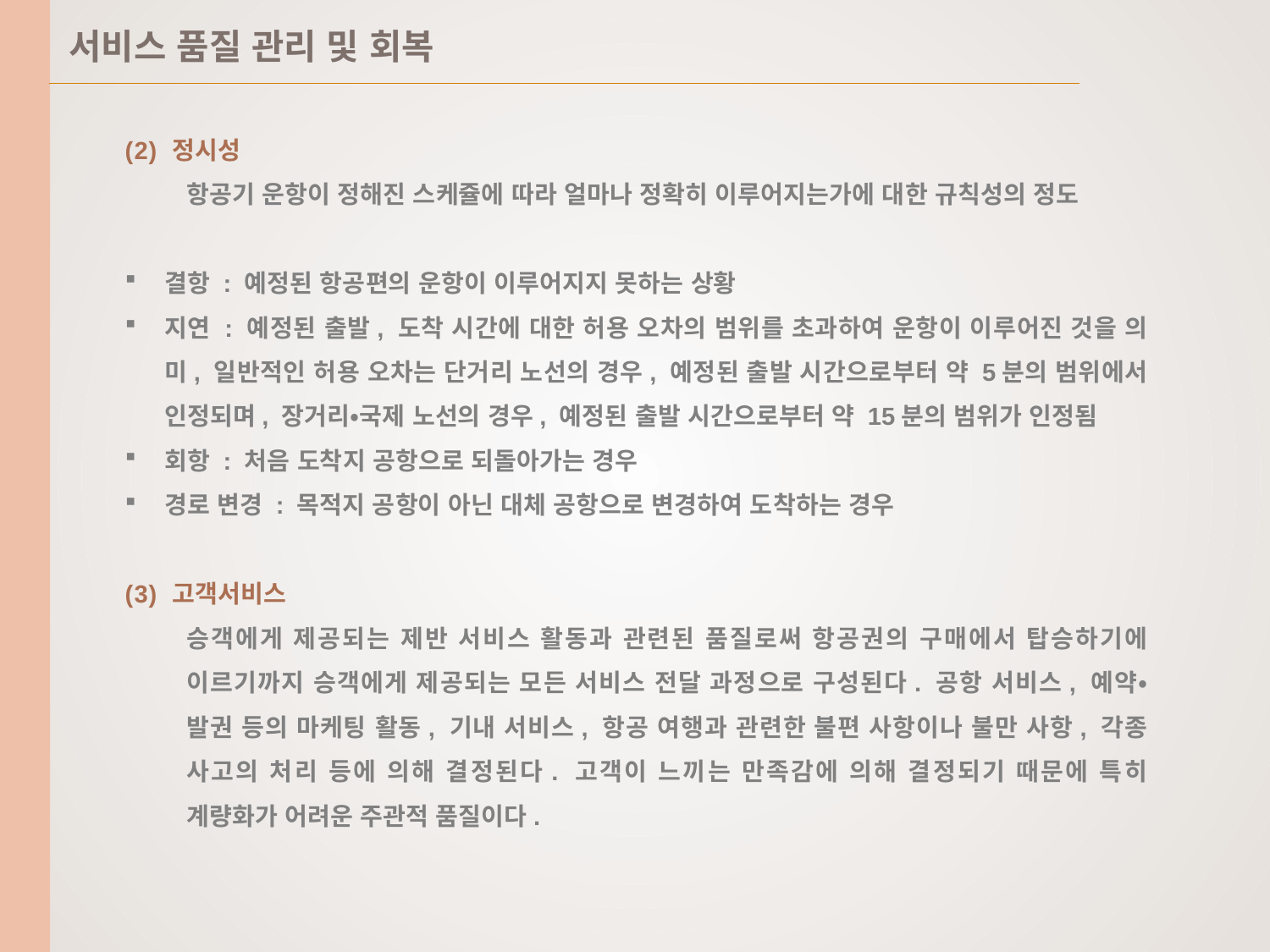

서비스 품질 관리 및 회복
정시성
항공기 운항이 정해진 스케쥴에 따라 얼마나 정확히 이루어지는가에 대한 규칙성의 정도

결항 : 예정된 항공편의 운항이 이루어지지 못하는 상황
지연 : 예정된 출발, 도착 시간에 대한 허용 오차의 범위를 초과하여 운항이 이루어진 것을 의미, 일반적인 허용 오차는 단거리 노선의 경우, 예정된 출발 시간으로부터 약 5분의 범위에서 인정되며, 장거리•국제 노선의 경우, 예정된 출발 시간으로부터 약 15분의 범위가 인정됨
회항 : 처음 도착지 공항으로 되돌아가는 경우
경로 변경 : 목적지 공항이 아닌 대체 공항으로 변경하여 도착하는 경우

고객서비스
승객에게 제공되는 제반 서비스 활동과 관련된 품질로써 항공권의 구매에서 탑승하기에 이르기까지 승객에게 제공되는 모든 서비스 전달 과정으로 구성된다. 공항 서비스, 예약•발권 등의 마케팅 활동, 기내 서비스, 항공 여행과 관련한 불편 사항이나 불만 사항, 각종 사고의 처리 등에 의해 결정된다. 고객이 느끼는 만족감에 의해 결정되기 때문에 특히 계량화가 어려운 주관적 품질이다.